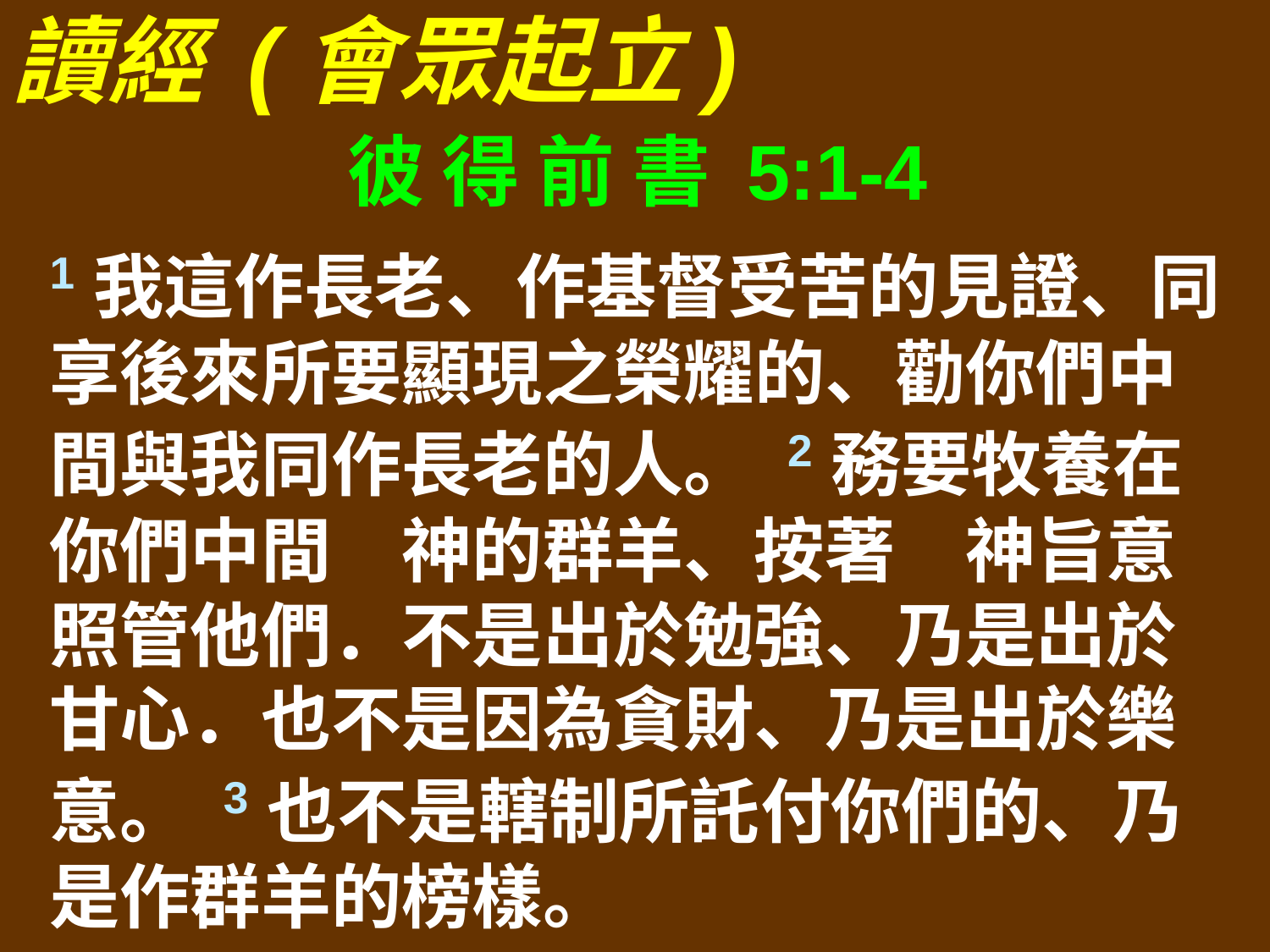

讀經 (會眾起立)
彼 得 前 書 5:1-4
1我這作長老、作基督受苦的見證、同享後來所要顯現之榮耀的、勸你們中間與我同作長老的人。 2務要牧養在你們中間　神的群羊、按著　神旨意照管他們．不是出於勉強、乃是出於甘心．也不是因為貪財、乃是出於樂意。 3也不是轄制所託付你們的、乃是作群羊的榜樣。